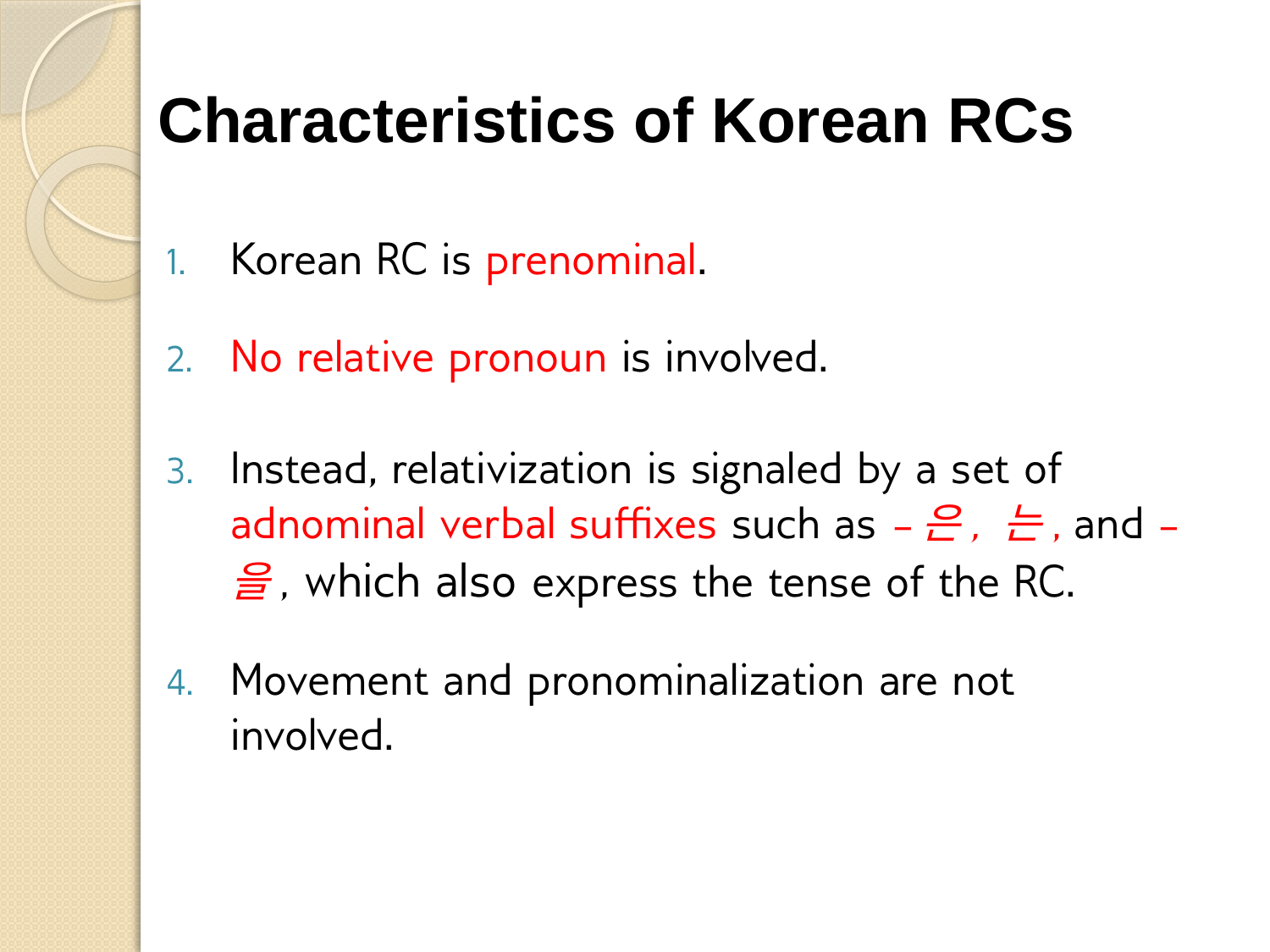

# Characteristics of Korean RCs
Korean RC is prenominal.

No relative pronoun is involved.

Instead, relativization is signaled by a set of adnominal verbal suffixes such as –은, 는, and –을, which also express the tense of the RC.

Movement and pronominalization are not involved.